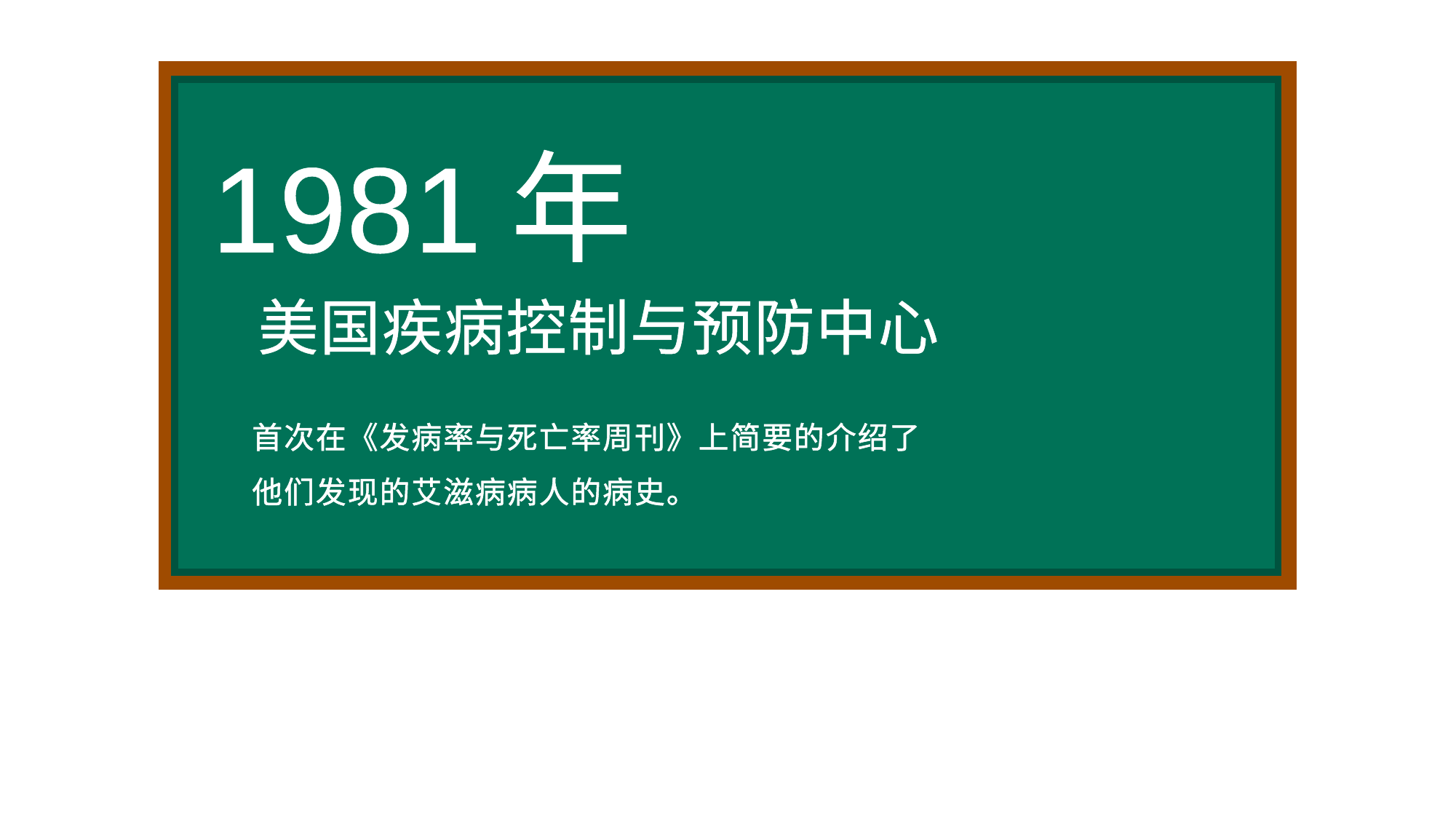

1981年
美国疾病控制与预防中心
首次在《发病率与死亡率周刊》上简要的介绍了
他们发现的艾滋病病人的病史。